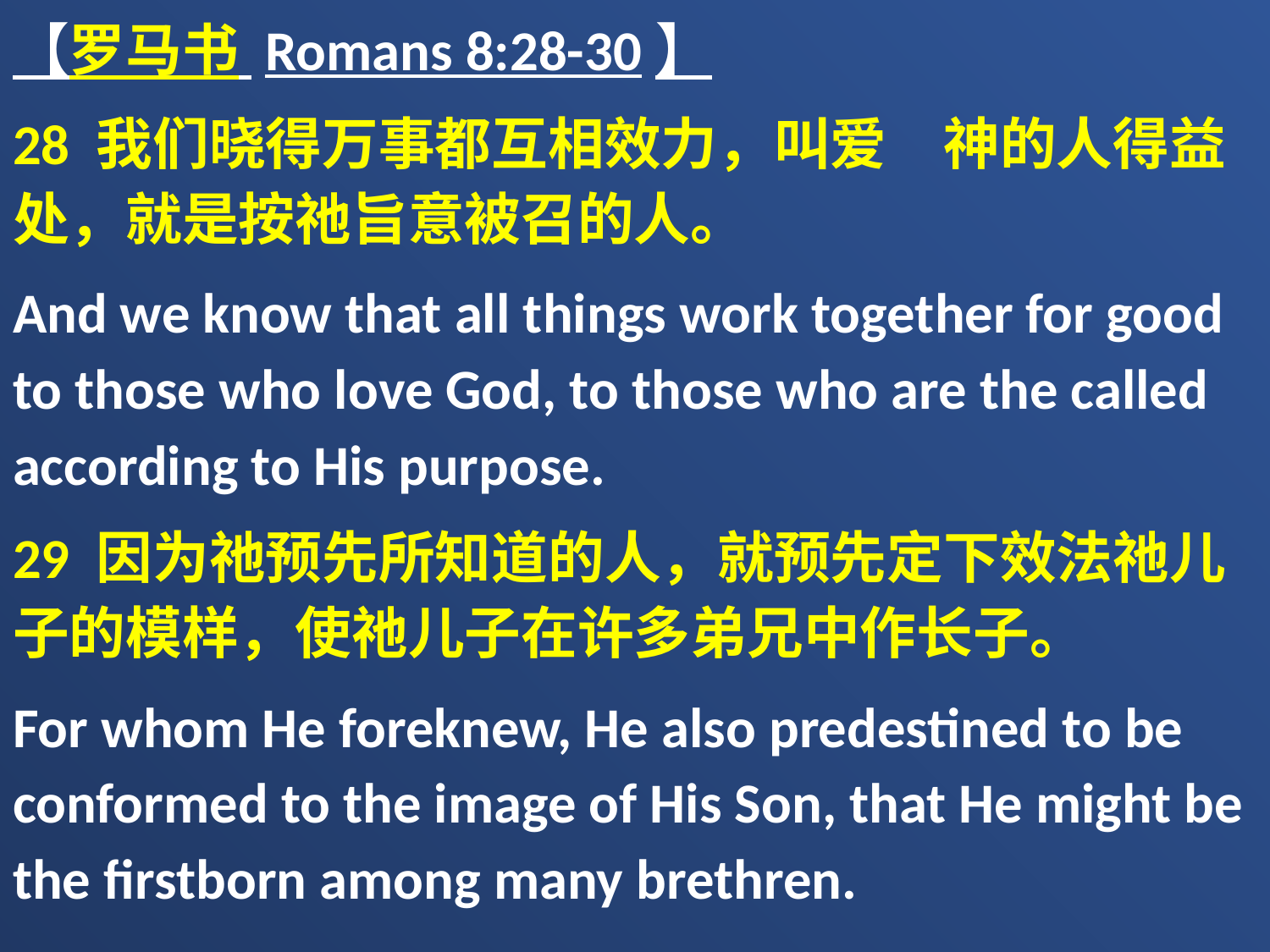

【罗马书 Romans 8:28-30】
28 我们晓得万事都互相效力，叫爱　神的人得益处，就是按祂旨意被召的人。
And we know that all things work together for good to those who love God, to those who are the called according to His purpose.
29 因为祂预先所知道的人，就预先定下效法祂儿子的模样，使祂儿子在许多弟兄中作长子。
For whom He foreknew, He also predestined to be conformed to the image of His Son, that He might be the firstborn among many brethren.